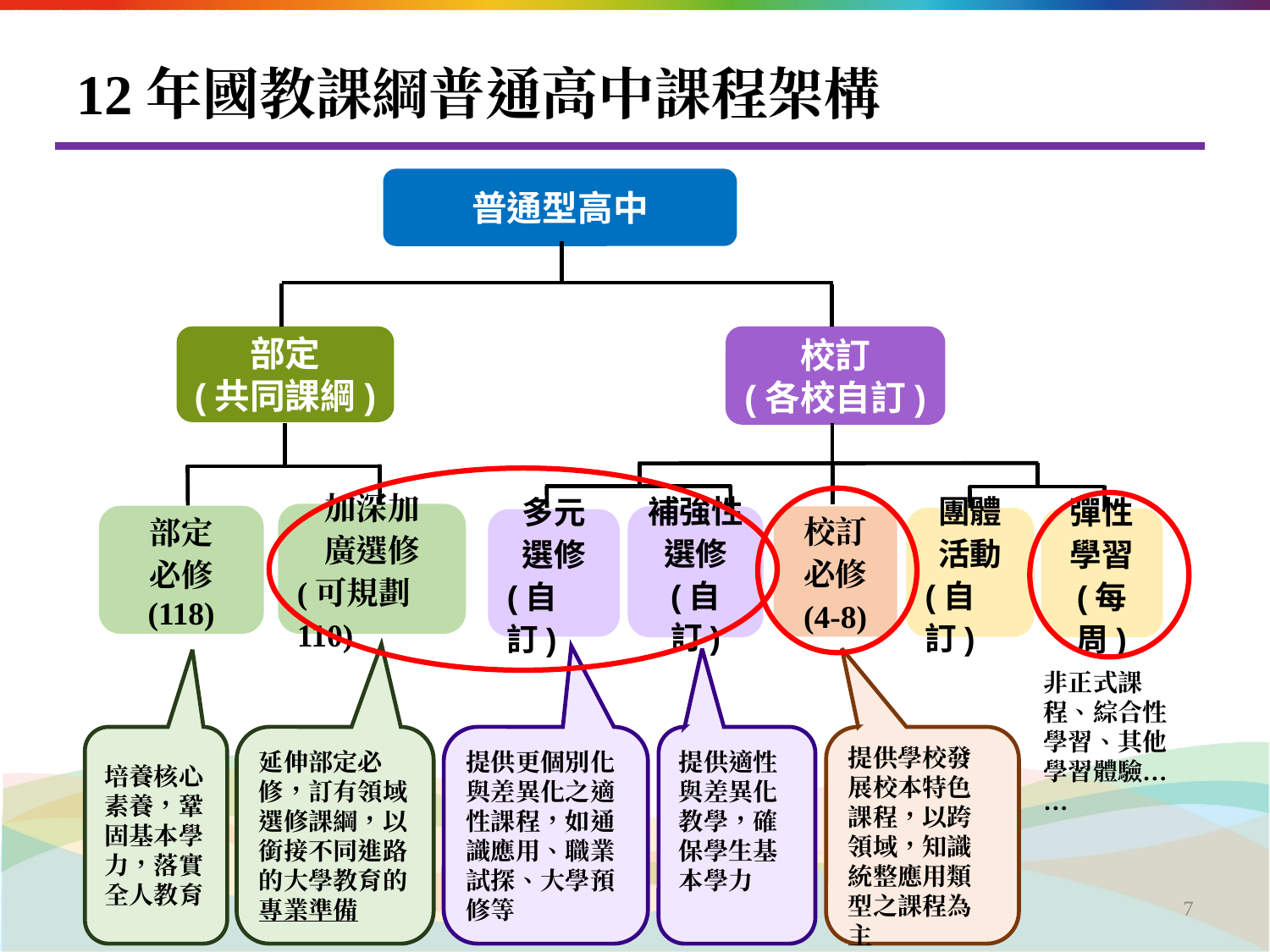

# 12年國教課綱普通高中課程架構
普通型高中
部定
(共同課綱)
加深加
廣選修
(可規劃 110)
部定
必修
(118)
校訂
(各校自訂)
補強性
選修
(自訂)
校訂
必修
(4-8)
團體
活動
(自訂)
彈性
學習
(每周)
多元
選修
(自訂)
非正式課程、綜合性學習、其他學習體驗……
提供適性與差異化教學，確保學生基本學力

培養核心素養，鞏固基本學力，落實全人教育
延伸部定必修，訂有領域選修課綱，以銜接不同進路的大學教育的專業準備
提供更個別化與差異化之適性課程，如通識應用、職業試探、大學預修等
提供學校發展校本特色課程，以跨領域，知識統整應用類型之課程為主

7